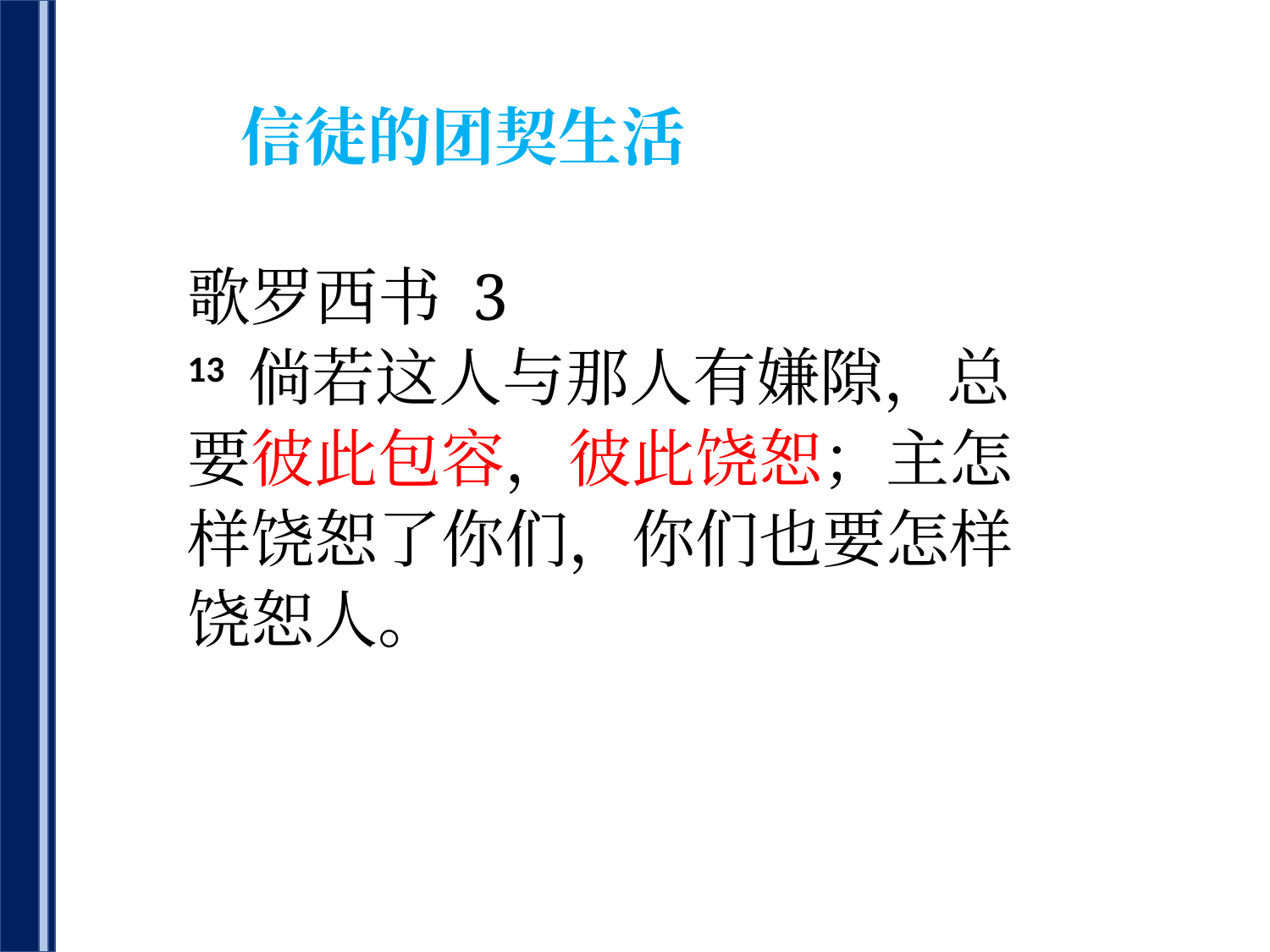

信徒的团契生活
歌罗西书 3
13 倘若这人与那人有嫌隙，总要彼此包容，彼此饶恕；主怎样饶恕了你们，你们也要怎样饶恕人。